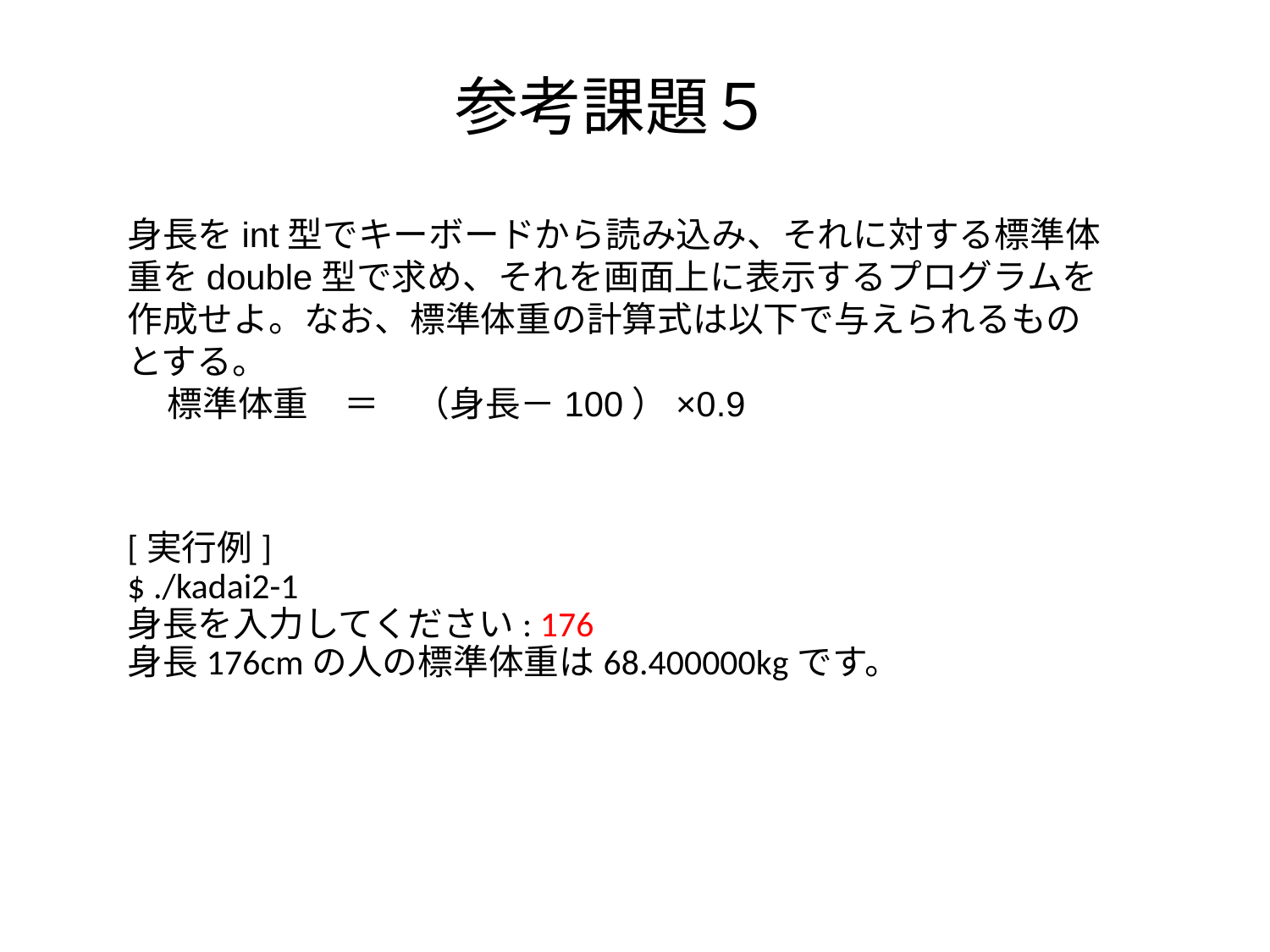

# 参考課題５
身長をint型でキーボードから読み込み、それに対する標準体重をdouble型で求め、それを画面上に表示するプログラムを作成せよ。なお、標準体重の計算式は以下で与えられるものとする。
    標準体重　＝　（身長－100）×0.9
[実行例]
$ ./kadai2-1
身長を入力してください: 176
身長176cmの人の標準体重は68.400000kgです。